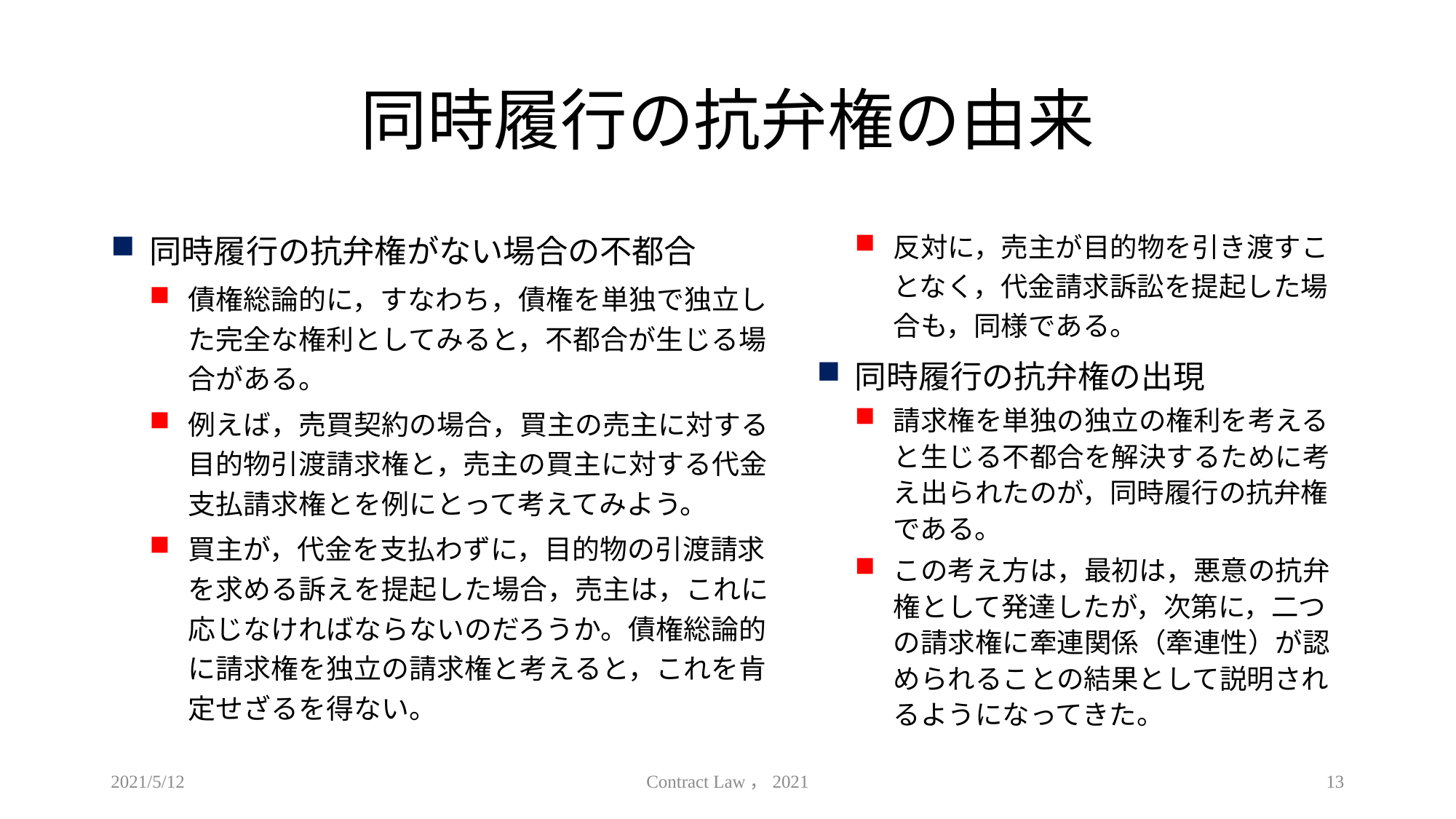

# 同時履行の抗弁権の由来
同時履行の抗弁権がない場合の不都合
債権総論的に，すなわち，債権を単独で独立した完全な権利としてみると，不都合が生じる場合がある。
例えば，売買契約の場合，買主の売主に対する目的物引渡請求権と，売主の買主に対する代金支払請求権とを例にとって考えてみよう。
買主が，代金を支払わずに，目的物の引渡請求を求める訴えを提起した場合，売主は，これに応じなければならないのだろうか。債権総論的に請求権を独立の請求権と考えると，これを肯定せざるを得ない。
反対に，売主が目的物を引き渡すことなく，代金請求訴訟を提起した場合も，同様である。
同時履行の抗弁権の出現
請求権を単独の独立の権利を考えると生じる不都合を解決するために考え出られたのが，同時履行の抗弁権である。
この考え方は，最初は，悪意の抗弁権として発達したが，次第に，二つの請求権に牽連関係（牽連性）が認められることの結果として説明されるようになってきた。
2021/5/12
Contract Law，2021
13